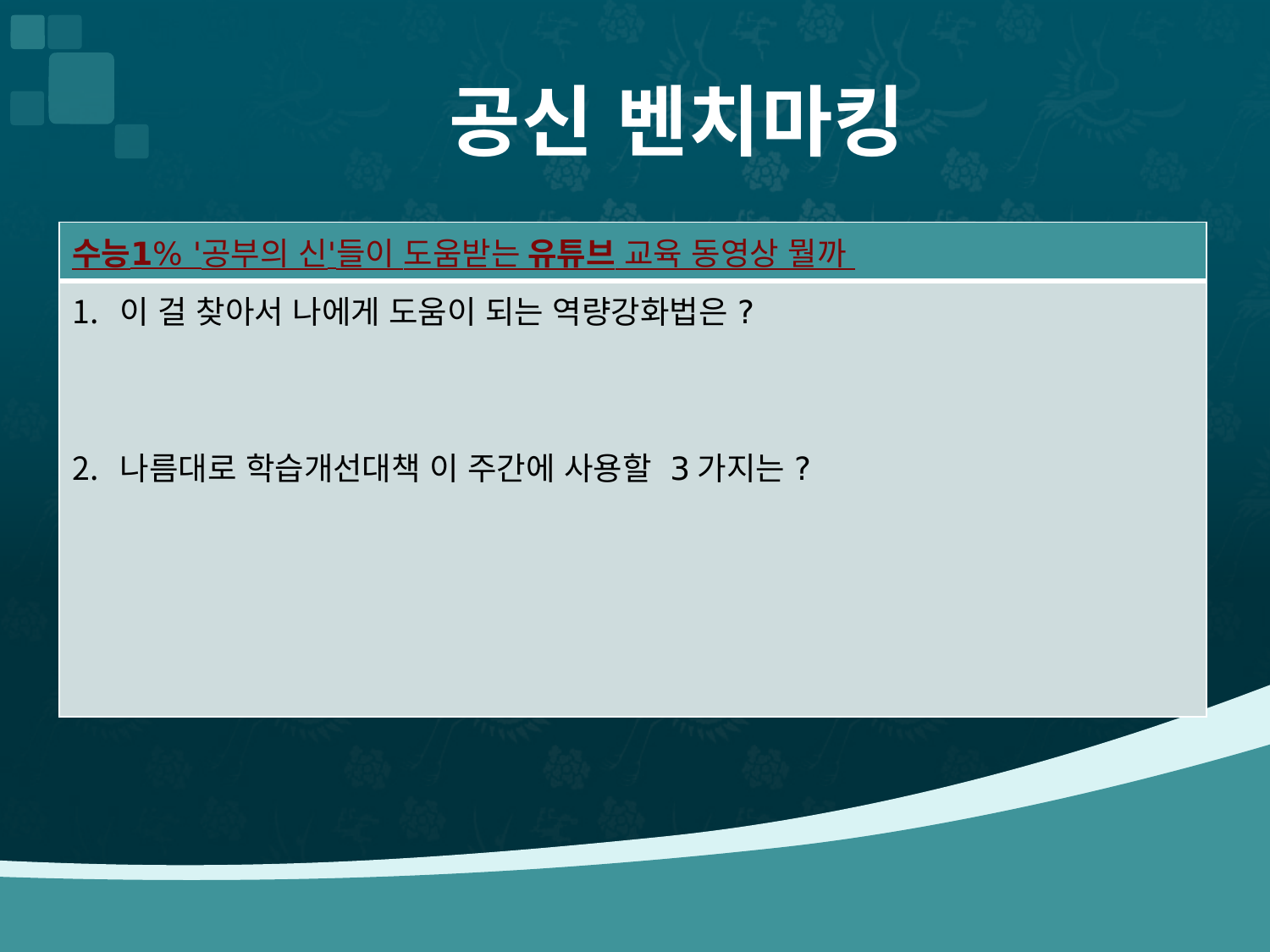

# 공신 벤치마킹
| 수능1% '공부의 신'들이 도움받는 유튜브 교육 동영상 뭘까 |
| --- |
| 이 걸 찾아서 나에게 도움이 되는 역량강화법은? 나름대로 학습개선대책 이 주간에 사용할 3가지는? |